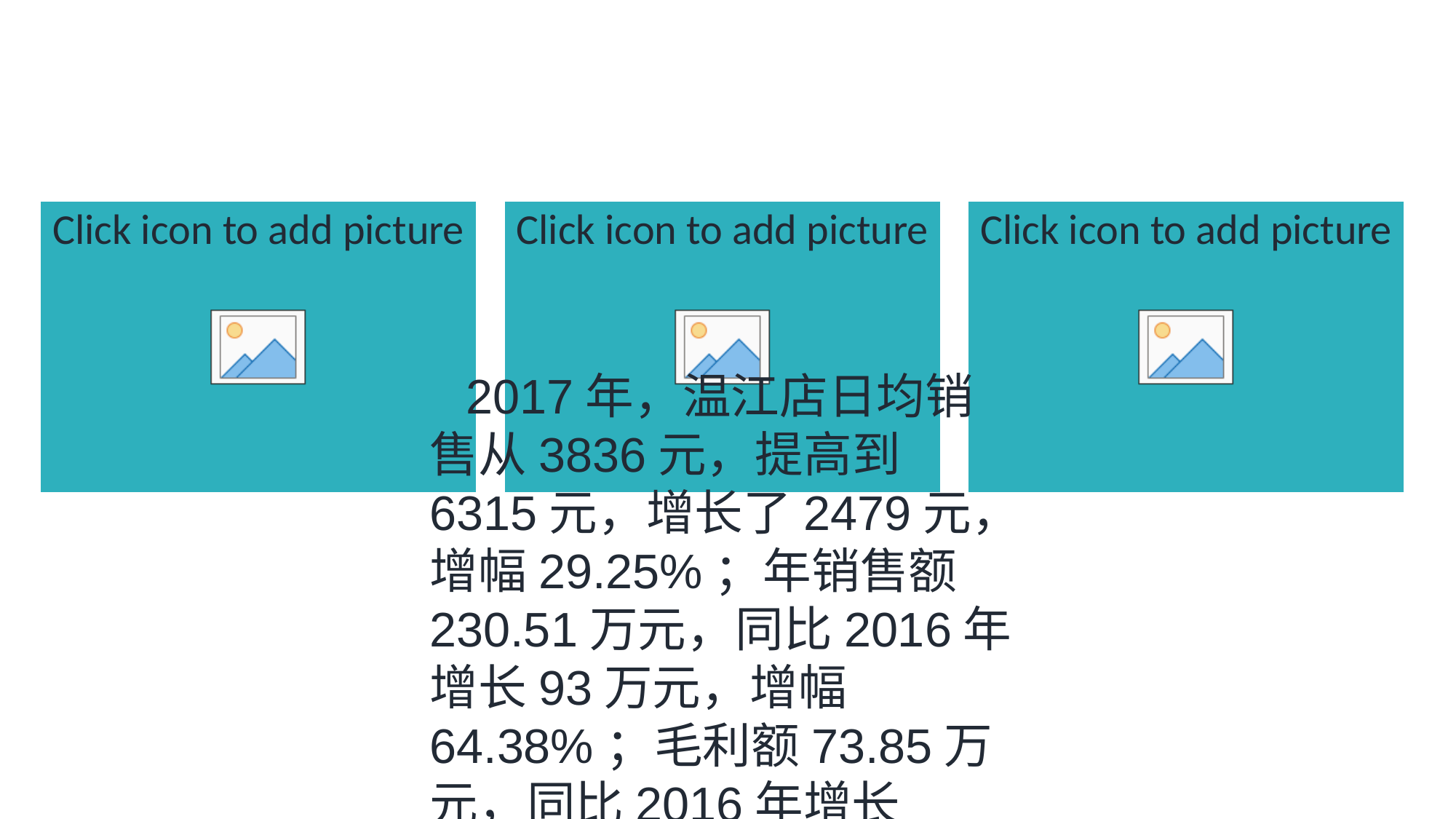

2017年，温江店日均销售从3836元，提高到6315元，增长了2479元，增幅29.25%；年销售额230.51万元，同比2016年增长93万元，增幅64.38%；毛利额73.85万元，同比2016年增长30.81万元，增幅71.58%；笔数21797笔,同比2016年增长4909笔，增幅29.06%。